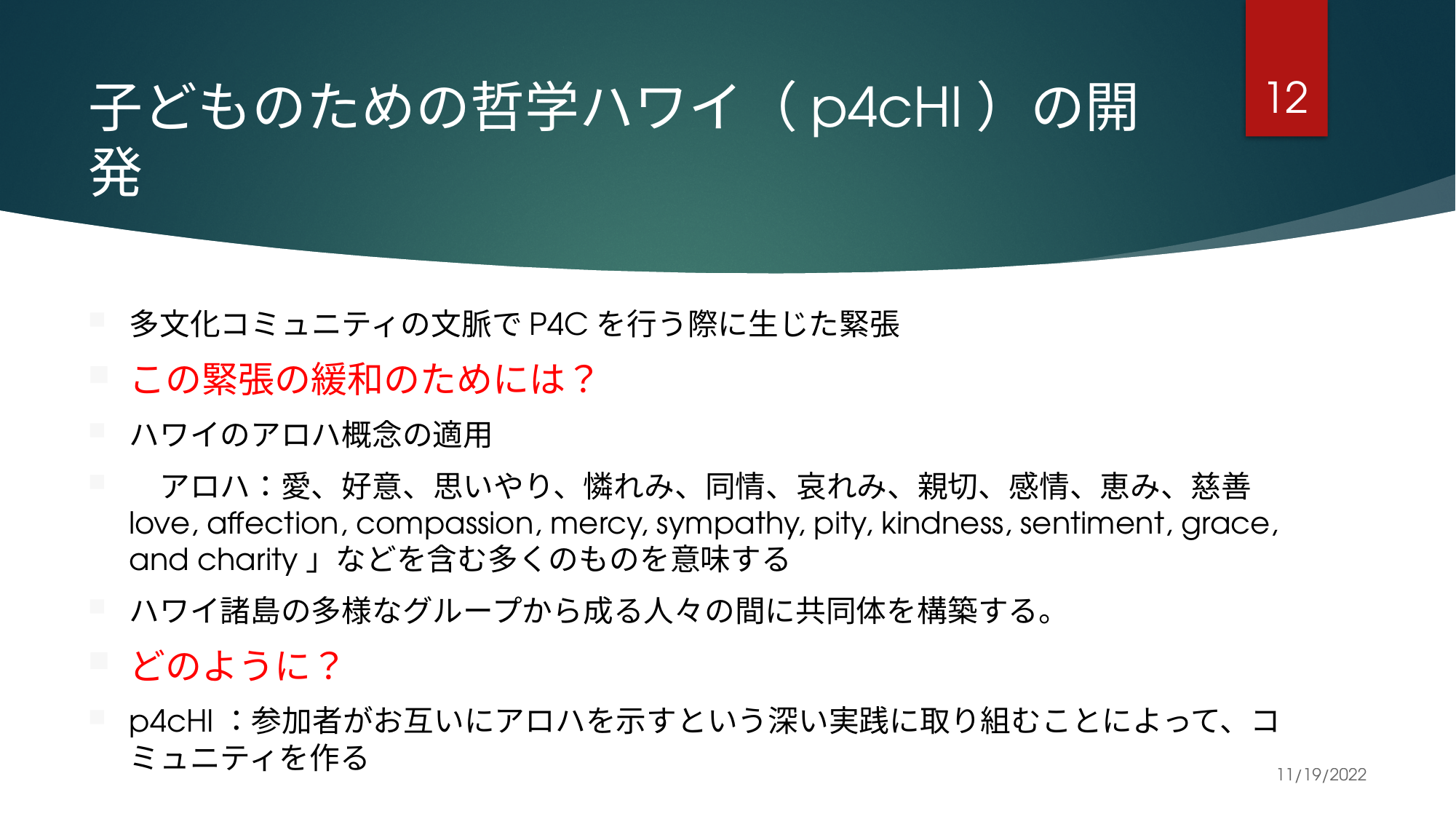

12
# 子どものための哲学ハワイ（p4cHI）の開発

多文化コミュニティの文脈でP4Cを行う際に生じた緊張
この緊張の緩和のためには？
ハワイのアロハ概念の適用
　アロハ：愛、好意、思いやり、憐れみ、同情、哀れみ、親切、感情、恵み、慈善love, affection, compassion, mercy, sympathy, pity, kindness, sentiment, grace, and charity」などを含む多くのものを意味する
ハワイ諸島の多様なグループから成る人々の間に共同体を構築する。
どのように？
p4cHI：参加者がお互いにアロハを示すという深い実践に取り組むことによって、コミュニティを作る

11/19/2022